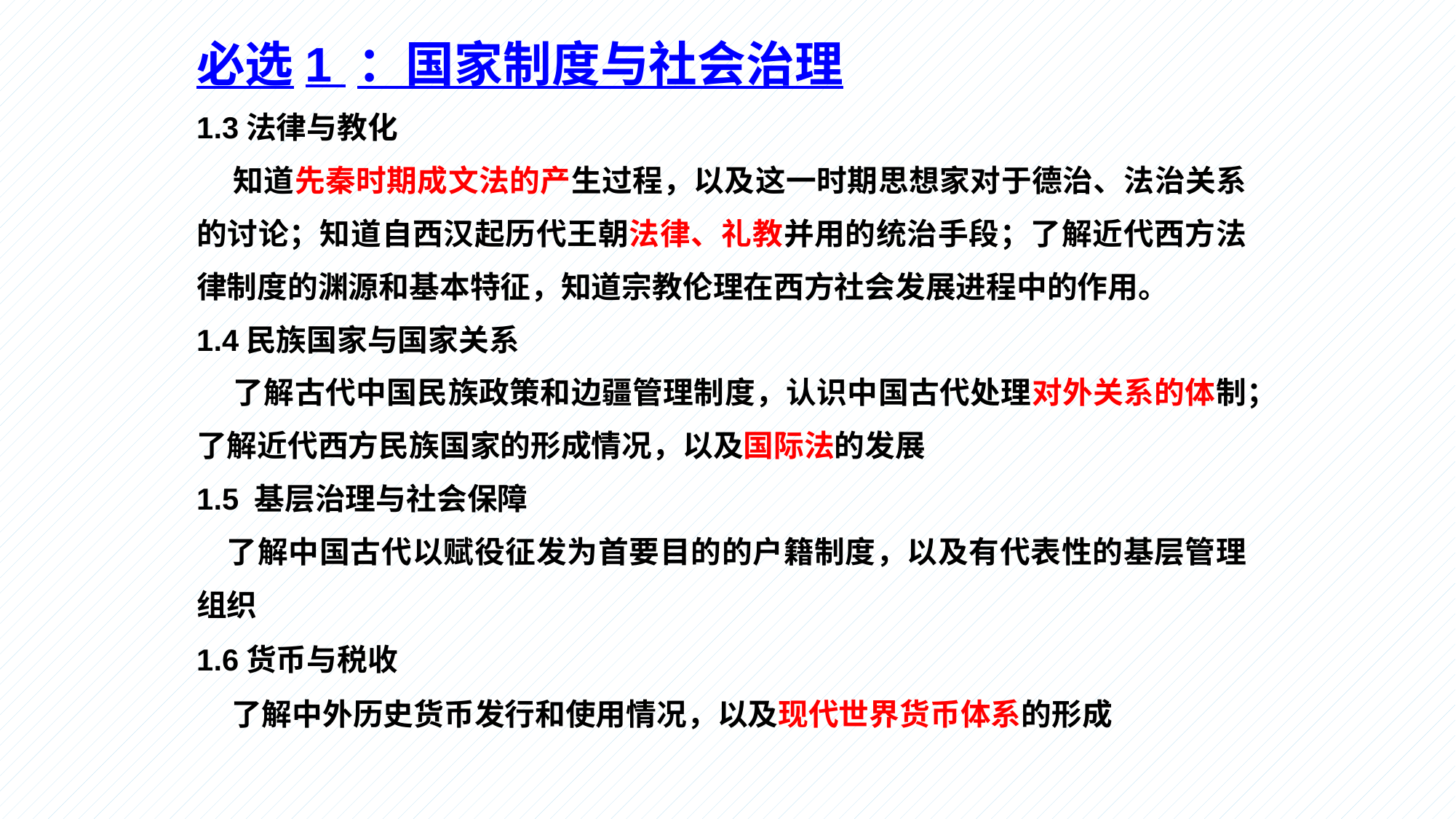

必选1 ：国家制度与社会治理
1.3法律与教化
    知道先秦时期成文法的产生过程，以及这一时期思想家对于德治、法治关系的讨论；知道自西汉起历代王朝法律、礼教并用的统治手段；了解近代西方法律制度的渊源和基本特征，知道宗教伦理在西方社会发展进程中的作用。
1.4民族国家与国家关系
    了解古代中国民族政策和边疆管理制度，认识中国古代处理对外关系的体制；了解近代西方民族国家的形成情况，以及国际法的发展
1.5 基层治理与社会保障
   了解中国古代以赋役征发为首要目的的户籍制度，以及有代表性的基层管理组织
1.6货币与税收
    了解中外历史货币发行和使用情况，以及现代世界货币体系的形成